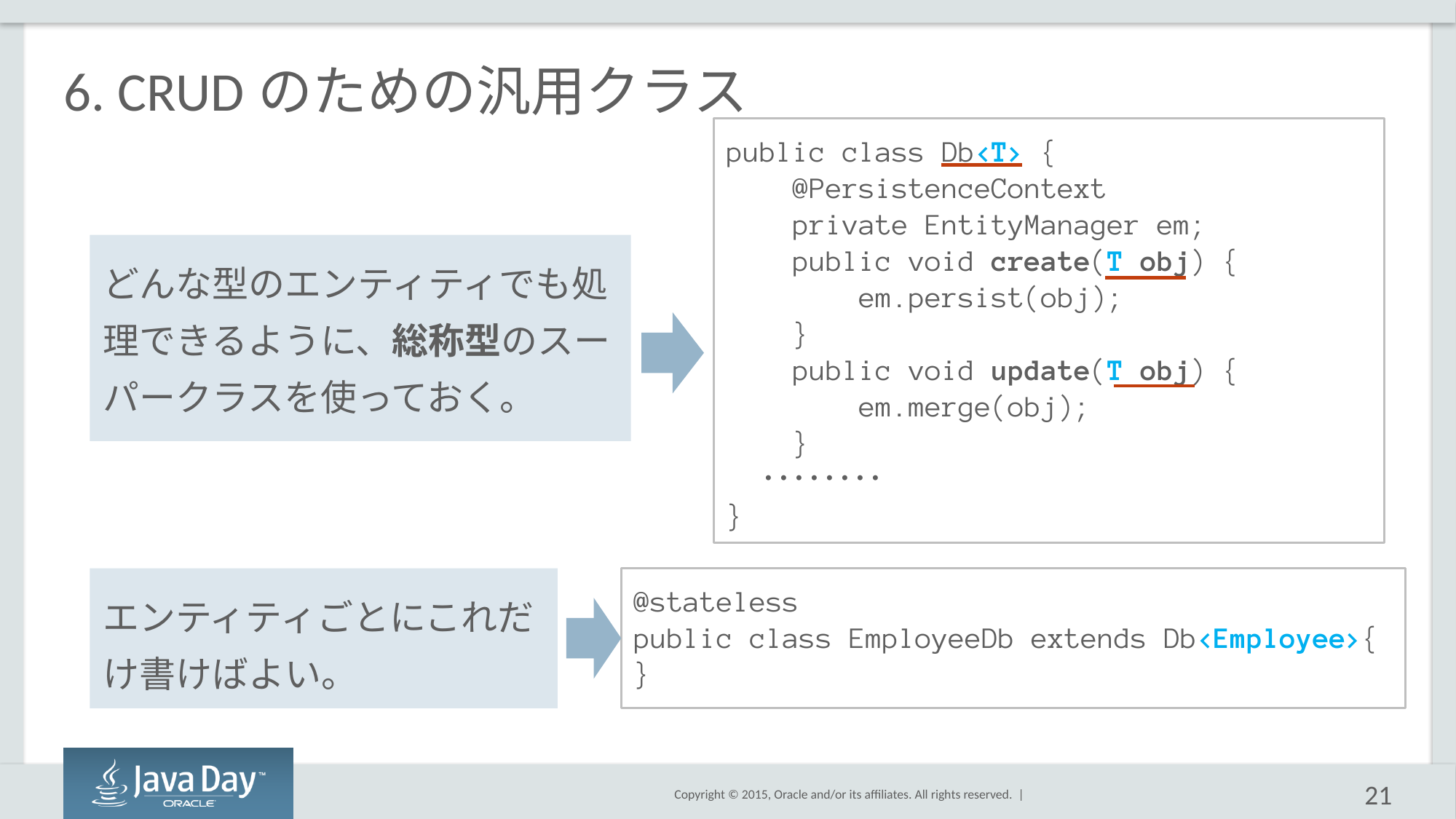

# 6. CRUDのための汎用クラス
public class Db<T> {
    @PersistenceContext
    private EntityManager em;
    public void create(T obj) {
        em.persist(obj);
    }
    public void update(T obj) {
        em.merge(obj);
    }
    ････････
}

どんな型のエンティティでも処理できるように、総称型のスーパークラスを使っておく。

エンティティごとにこれだけ書けばよい。

@stateless
public class EmployeeDb extends Db<Employee>{
}
21